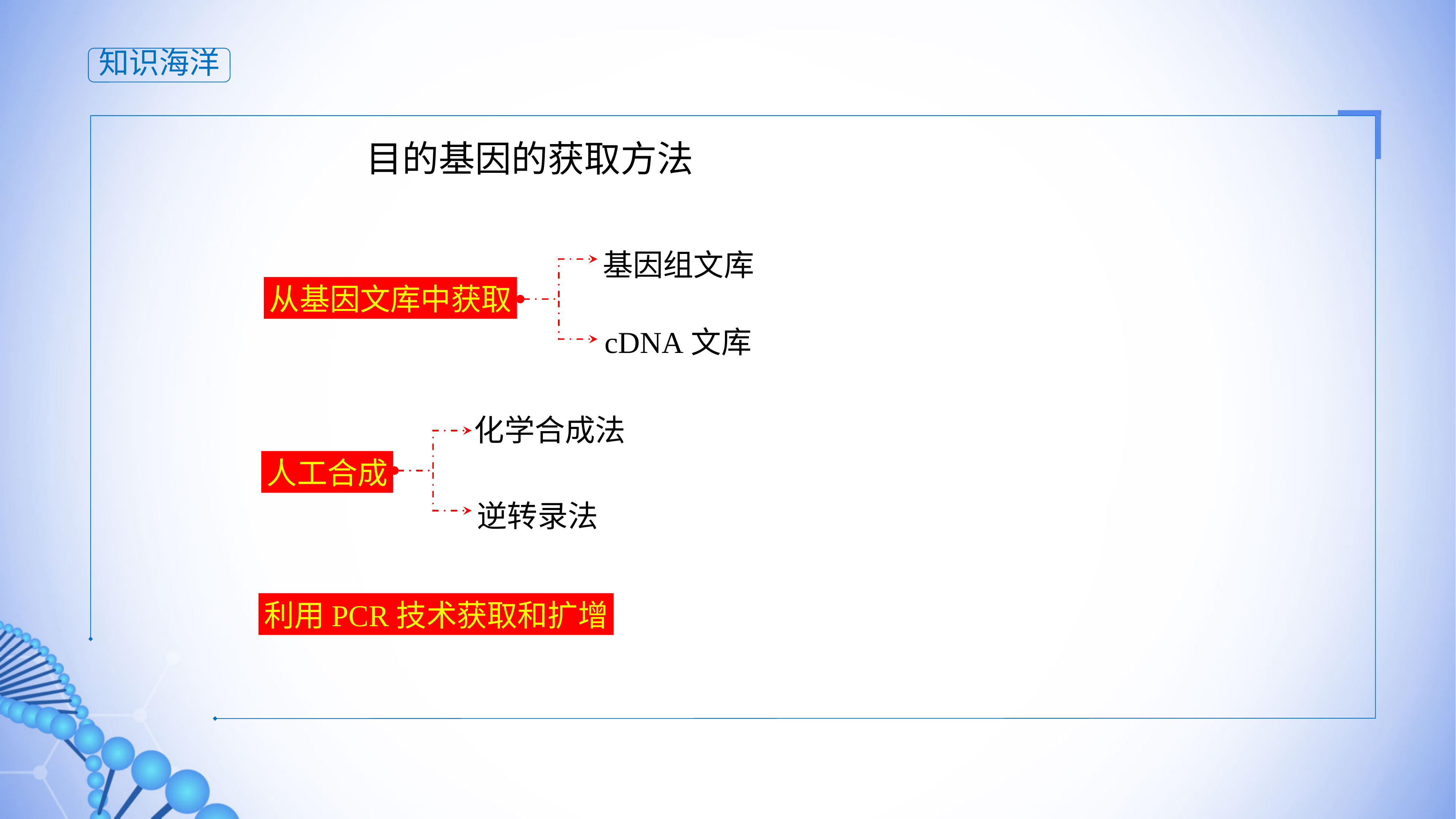

知识海洋

目的基因的获取方法
基因组文库
从基因文库中获取
cDNA文库
化学合成法
人工合成
逆转录法
利用PCR技术获取和扩增